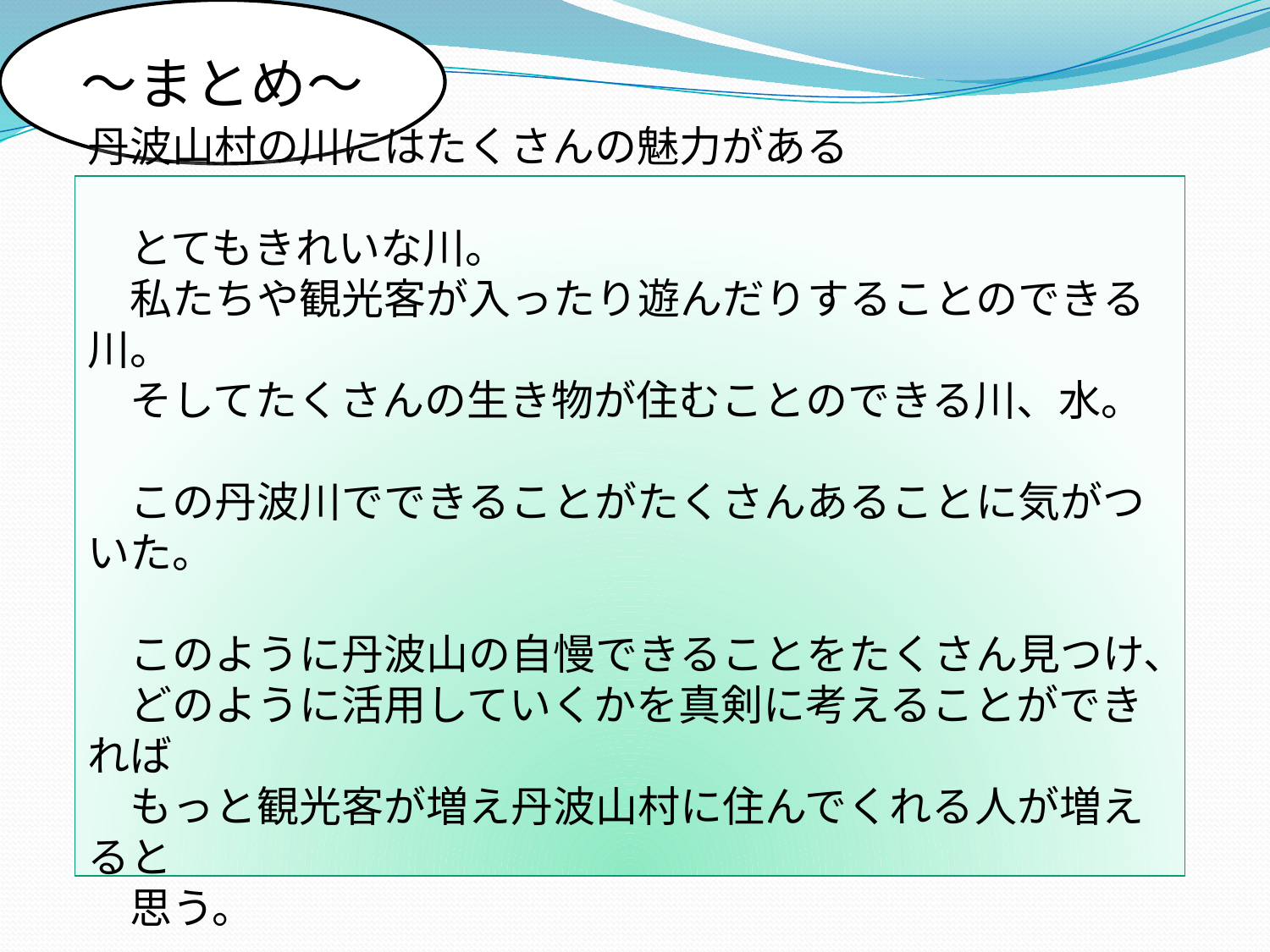

～まとめ～
丹波山村の川にはたくさんの魅力がある

　とてもきれいな川。
　私たちや観光客が入ったり遊んだりすることのできる川。
　そしてたくさんの生き物が住むことのできる川、水。

　この丹波川でできることがたくさんあることに気がついた。

　このように丹波山の自慢できることをたくさん見つけ、
　どのように活用していくかを真剣に考えることができれば
　もっと観光客が増え丹波山村に住んでくれる人が増えると
　思う。